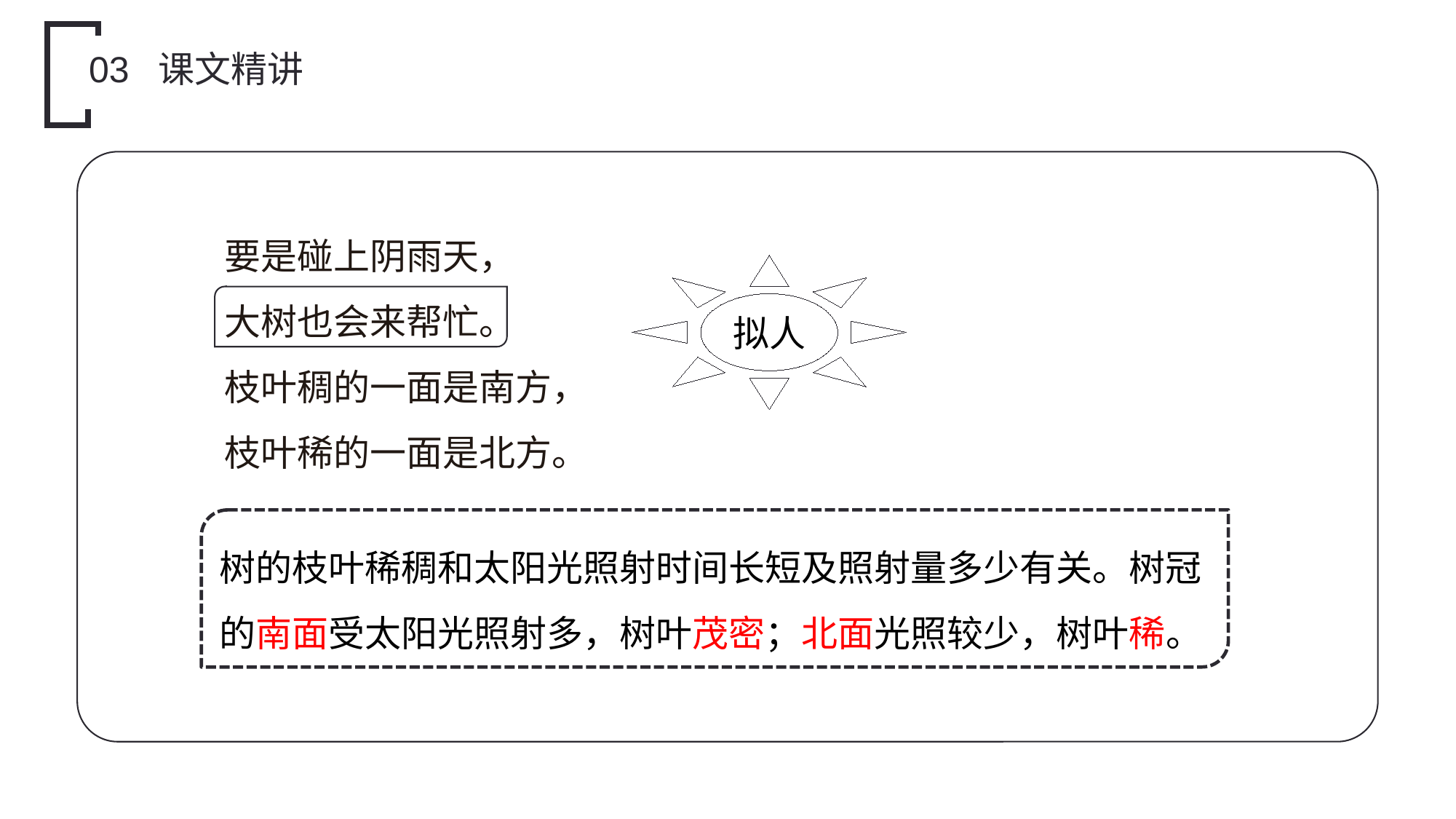

03  课文精讲
要是碰上阴雨天，
大树也会来帮忙。
枝叶稠的一面是南方，
枝叶稀的一面是北方。
拟人

树的枝叶稀稠和太阳光照射时间长短及照射量多少有关。树冠的南面受太阳光照射多，树叶茂密；北面光照较少，树叶稀。